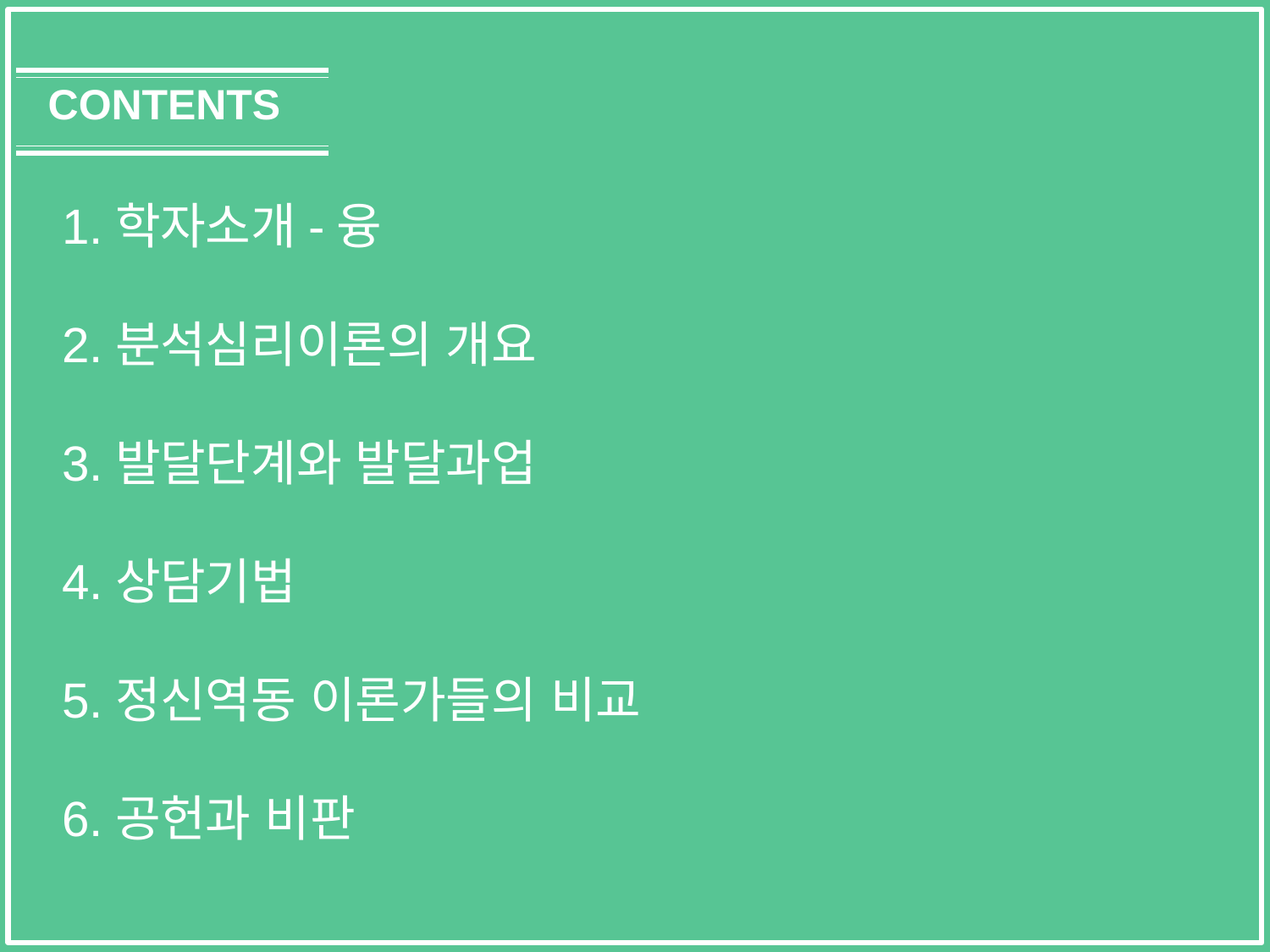

CONTENTS
1.학자소개-융

2.분석심리이론의 개요

3.발달단계와 발달과업

4.상담기법

5.정신역동 이론가들의 비교

6.공헌과 비판